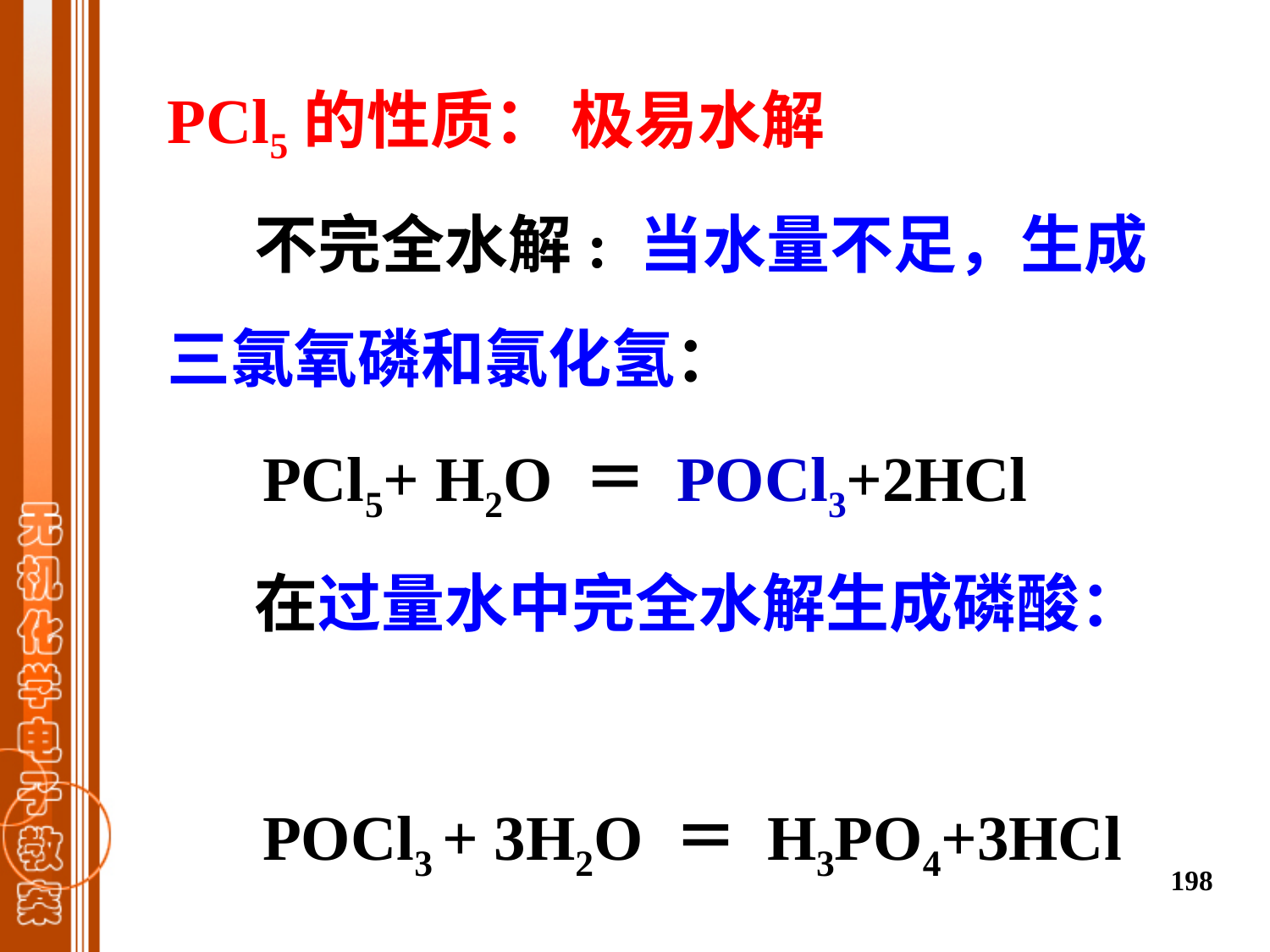

PCl5的性质： 极易水解
     不完全水解: 当水量不足，生成三氯氧磷和氯化氢：
      PCl5+ H2O ＝ POCl3+2HCl
     在过量水中完全水解生成磷酸：
      POCl3 + 3H2O ＝ H3PO4+3HCl
198